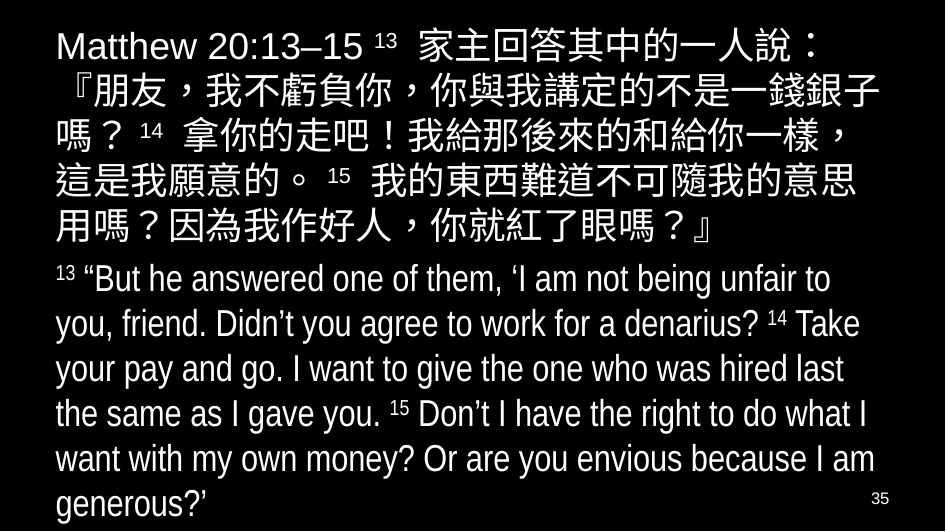

Matthew 20:13–15 13 家主回答其中的一人說：『朋友，我不虧負你，你與我講定的不是一錢銀子嗎？14 拿你的走吧！我給那後來的和給你一樣，這是我願意的。15 我的東西難道不可隨我的意思用嗎？因為我作好人，你就紅了眼嗎？』
13 “But he answered one of them, ‘I am not being unfair to you, friend. Didn’t you agree to work for a denarius? 14 Take your pay and go. I want to give the one who was hired last the same as I gave you. 15 Don’t I have the right to do what I want with my own money? Or are you envious because I am generous?’
35